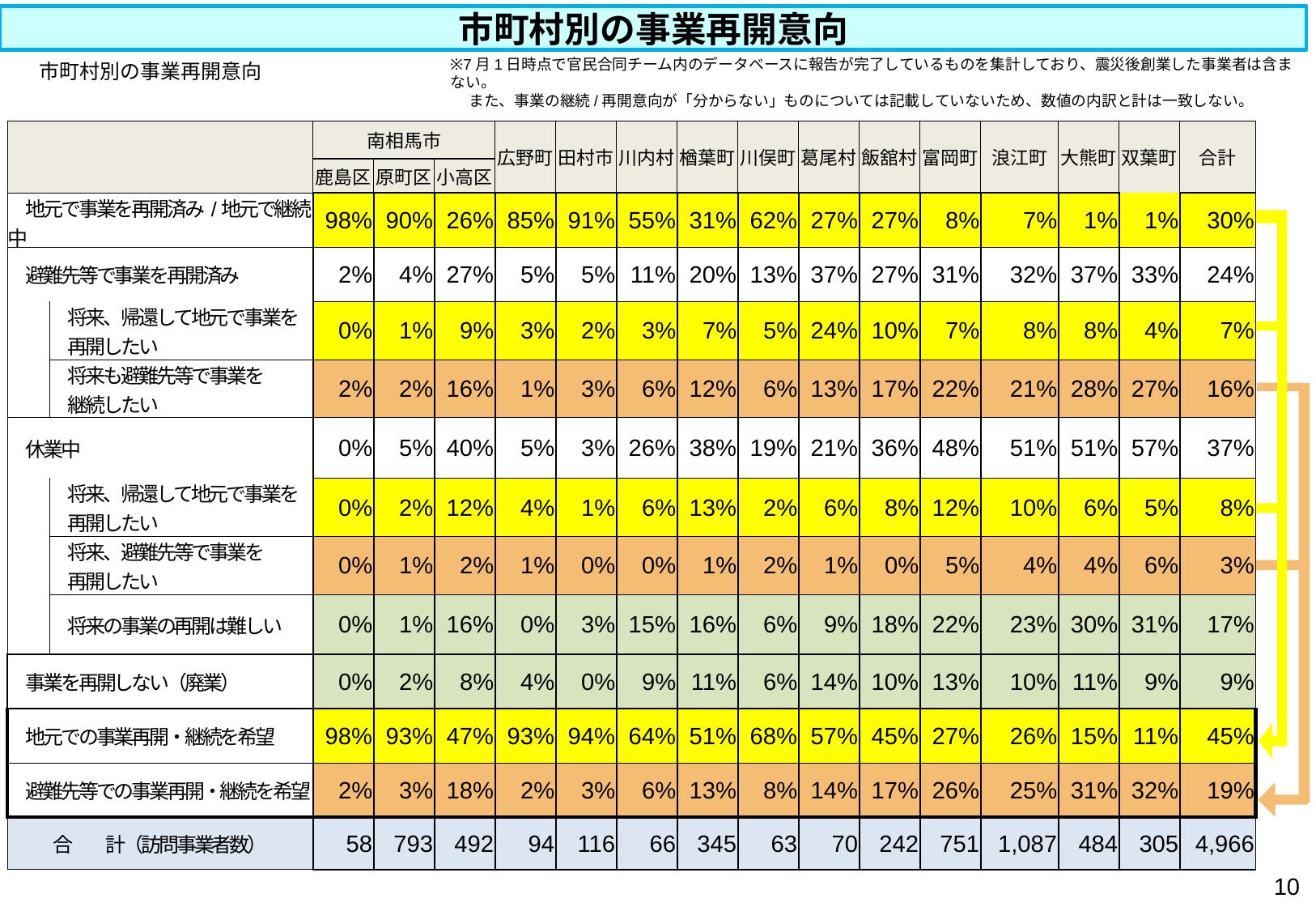

市町村別の事業再開意向
※7月1日時点で官民合同チーム内のデータベースに報告が完了しているものを集計しており、震災後創業した事業者は含まない。
　 また、事業の継続/再開意向が「分からない」ものについては記載していないため、数値の内訳と計は一致しない。
市町村別の事業再開意向
|  |  | 南相馬市 |  |  | 広野町 | 田村市 | 川内村 | 楢葉町 | 川俣町 | 葛尾村 | 飯舘村 | 富岡町 | 浪江町 | 大熊町 | 双葉町 | 合計 |
| --- | --- | --- | --- | --- | --- | --- | --- | --- | --- | --- | --- | --- | --- | --- | --- | --- |
|  |  | 鹿島区 | 原町区 | 小高区 |  |  |  |  |  |  |  |  |  |  |  |  |
| 地元で事業を再開済み/地元で継続中 |  | 98% | 90% | 26% | 85% | 91% | 55% | 31% | 62% | 27% | 27% | 8% | 7% | 1% | 1% | 30% |
| 避難先等で事業を再開済み |  | 2% | 4% | 27% | 5% | 5% | 11% | 20% | 13% | 37% | 27% | 31% | 32% | 37% | 33% | 24% |
|  | 将来、帰還して地元で事業を 　再開したい | 0% | 1% | 9% | 3% | 2% | 3% | 7% | 5% | 24% | 10% | 7% | 8% | 8% | 4% | 7% |
|  | 将来も避難先等で事業を 　継続したい | 2% | 2% | 16% | 1% | 3% | 6% | 12% | 6% | 13% | 17% | 22% | 21% | 28% | 27% | 16% |
| 休業中 |  | 0% | 5% | 40% | 5% | 3% | 26% | 38% | 19% | 21% | 36% | 48% | 51% | 51% | 57% | 37% |
|  | 将来、帰還して地元で事業を 　再開したい | 0% | 2% | 12% | 4% | 1% | 6% | 13% | 2% | 6% | 8% | 12% | 10% | 6% | 5% | 8% |
|  | 将来、避難先等で事業を 　再開したい | 0% | 1% | 2% | 1% | 0% | 0% | 1% | 2% | 1% | 0% | 5% | 4% | 4% | 6% | 3% |
|  | 将来の事業の再開は難しい | 0% | 1% | 16% | 0% | 3% | 15% | 16% | 6% | 9% | 18% | 22% | 23% | 30% | 31% | 17% |
| 事業を再開しない（廃業） |  | 0% | 2% | 8% | 4% | 0% | 9% | 11% | 6% | 14% | 10% | 13% | 10% | 11% | 9% | 9% |
| 地元での事業再開・継続を希望 |  | 98% | 93% | 47% | 93% | 94% | 64% | 51% | 68% | 57% | 45% | 27% | 26% | 15% | 11% | 45% |
| 避難先等での事業再開・継続を希望 |  | 2% | 3% | 18% | 2% | 3% | 6% | 13% | 8% | 14% | 17% | 26% | 25% | 31% | 32% | 19% |
| 合　　計（訪問事業者数） |  | 58 | 793 | 492 | 94 | 116 | 66 | 345 | 63 | 70 | 242 | 751 | 1,087 | 484 | 305 | 4,966 |

10